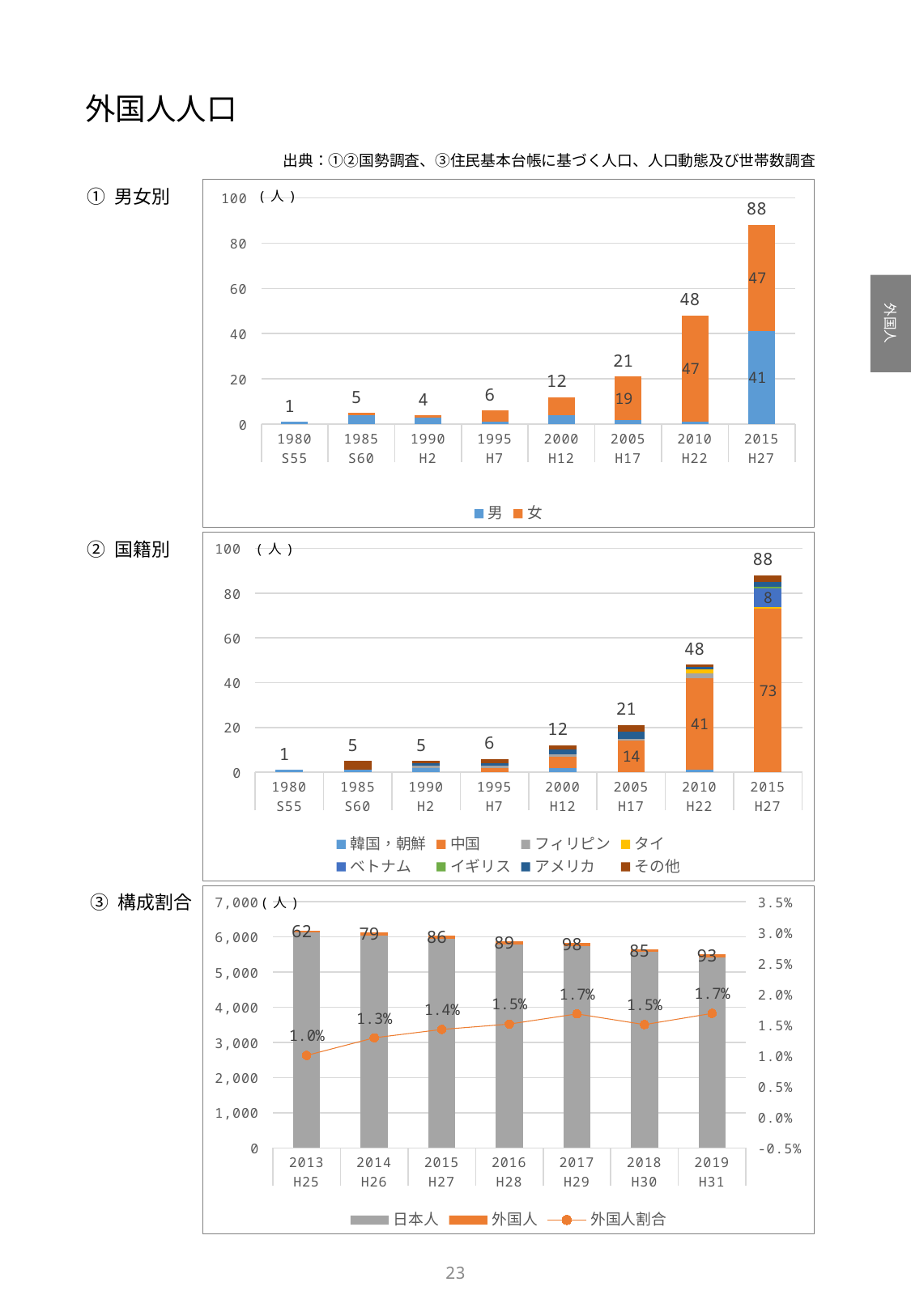

# 外国人人口
出典：①②国勢調査、③住民基本台帳に基づく人口、人口動態及び世帯数調査

### Chart

| Category | 男 | 女 | 計 |
|---|---|---|---|
| 1980 | 1.0 | 0.0 | 1.0 |
| 1985 | 4.0 | 1.0 | 5.0 |
| 1990 | 3.0 | 1.0 | 4.0 |
| 1995 | 1.0 | 5.0 | 6.0 |
| 2000 | 4.0 | 8.0 | 12.0 |
| 2005 | 2.0 | 19.0 | 21.0 |
| 2010 | 1.0 | 47.0 | 48.0 |
| 2015 | 41.0 | 47.0 | 88.0 |
① 男女別
外国人
② 国籍別

### Chart

| Category | 韓国，朝鮮 | 中国 | フィリピン | タイ | ベトナム | イギリス | アメリカ | その他 | 計 |
|---|---|---|---|---|---|---|---|---|---|
| 1980 | 1.0 | None | None | None | None | None | None | None | 1.0 |
| 1985 | 1.0 | None | None | None | None | None | None | 4.0 | 5.0 |
| 1990 | 2.0 | None | 1.0 | None | None | None | 1.0 | 1.0 | 5.0 |
| 1995 | None | 2.0 | 1.0 | None | None | None | 1.0 | 2.0 | 6.0 |
| 2000 | 2.0 | 5.0 | 1.0 | None | None | None | 2.0 | 2.0 | 12.0 |
| 2005 | None | 14.0 | 1.0 | None | None | None | 3.0 | 3.0 | 21.0 |
| 2010 | 1.0 | 41.0 | 2.0 | 2.0 | None | None | 1.0 | 1.0 | 48.0 |
| 2015 | None | 73.0 | None | 1.0 | 8.0 | 1.0 | 2.0 | 3.0 | 88.0 |
③ 構成割合

### Chart

| Category | 日本人 | 外国人 | 計 | 外国人割合 |
|---|---|---|---|---|
| 2013 | 6120.0 | 62.0 | 6182.0 | 0.010029116790682626 |
| 2014 | 6048.0 | 79.0 | 6127.0 | 0.012893748979924922 |
| 2015 | 5951.0 | 86.0 | 6037.0 | 0.014245486168626802 |
| 2016 | 5796.0 | 89.0 | 5885.0 | 0.0151231945624469 |
| 2017 | 5744.0 | 98.0 | 5842.0 | 0.016775077028414926 |
| 2018 | 5567.0 | 85.0 | 5652.0 | 0.015038924274593064 |
| 2019 | 5422.0 | 93.0 | 5515.0 | 0.01686310063463282 |
23